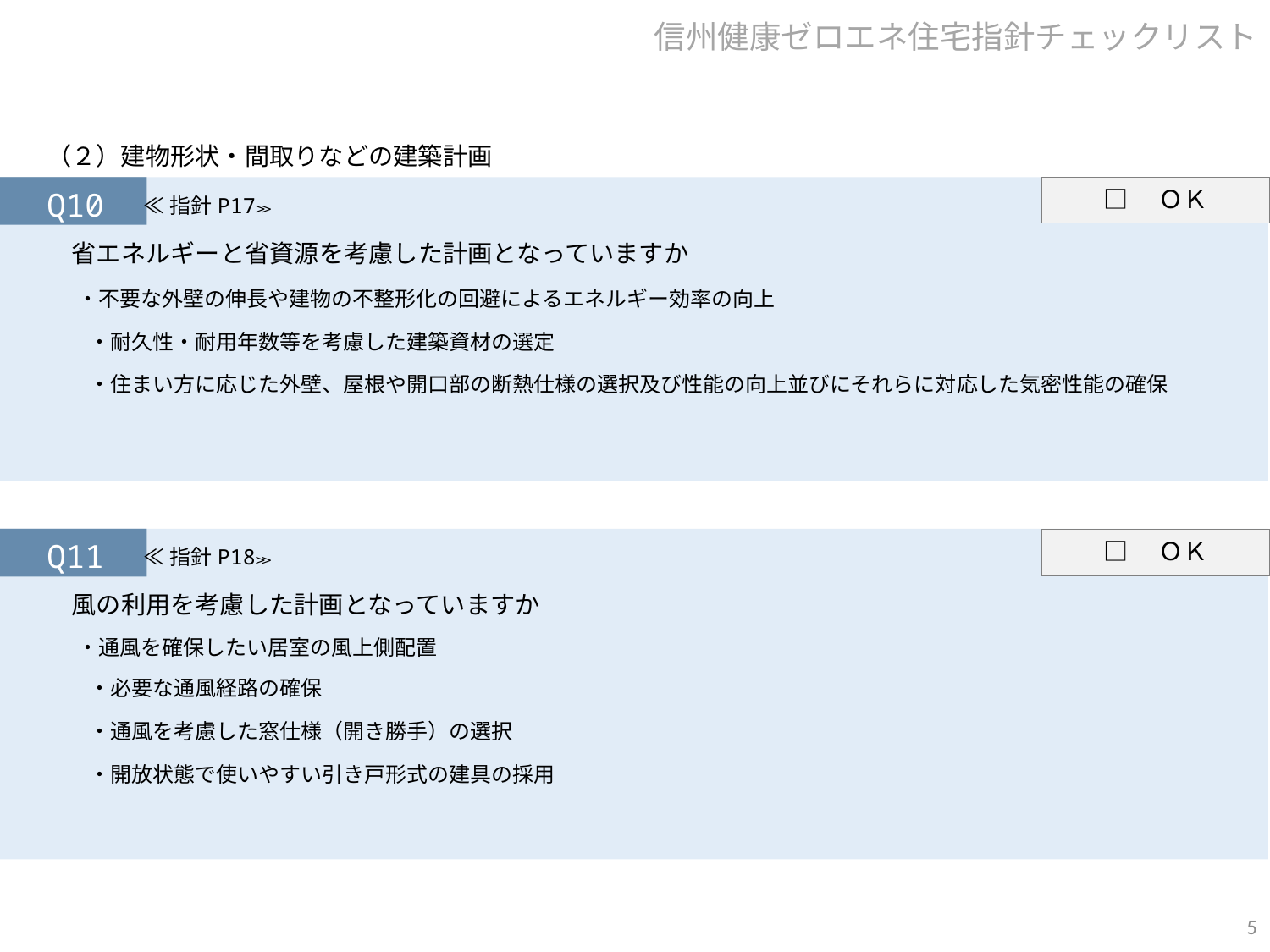

信州健康ゼロエネ住宅指針チェックリスト
（２）建物形状・間取りなどの建築計画

□　ＯＫ
Q10
　省エネルギーと省資源を考慮した計画となっていますか
　  ・不要な外壁の伸長や建物の不整形化の回避によるエネルギー効率の向上
　　・耐久性・耐用年数等を考慮した建築資材の選定
　　・住まい方に応じた外壁、屋根や開口部の断熱仕様の選択及び性能の向上並びにそれらに対応した気密性能の確保
≪指針P17≫

□　ＯＫ
Q11
　風の利用を考慮した計画となっていますか
　  ・通風を確保したい居室の風上側配置
　　・必要な通風経路の確保
　　・通風を考慮した窓仕様（開き勝手）の選択
　　・開放状態で使いやすい引き戸形式の建具の採用
≪指針P18≫
5